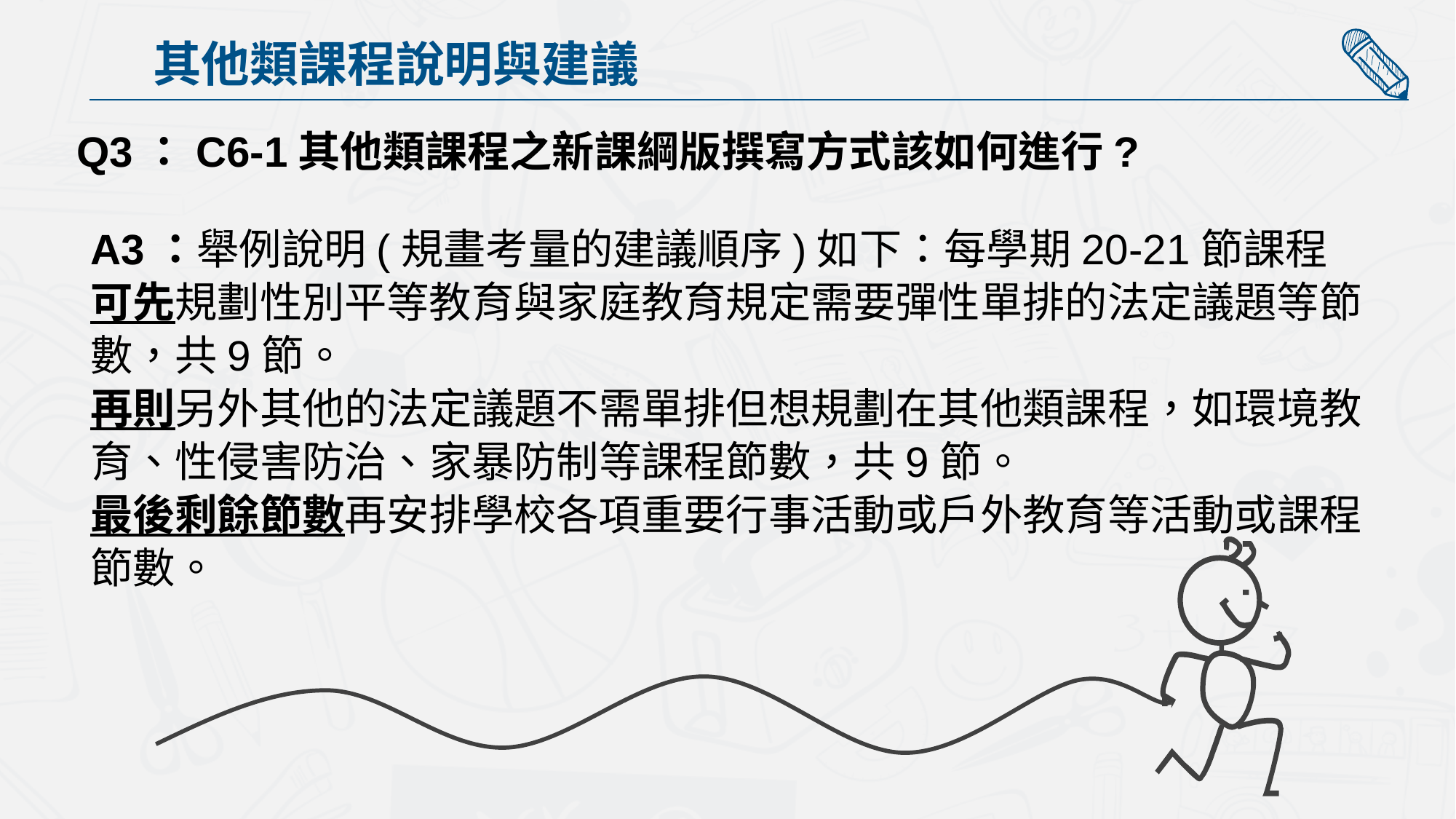

其他類課程說明與建議

Q3：C6-1其他類課程之新課綱版撰寫方式該如何進行?
A3：舉例說明(規畫考量的建議順序)如下：每學期20-21節課程
可先規劃性別平等教育與家庭教育規定需要彈性單排的法定議題等節數，共9節。
再則另外其他的法定議題不需單排但想規劃在其他類課程，如環境教育、性侵害防治、家暴防制等課程節數，共9節。
最後剩餘節數再安排學校各項重要行事活動或戶外教育等活動或課程節數。